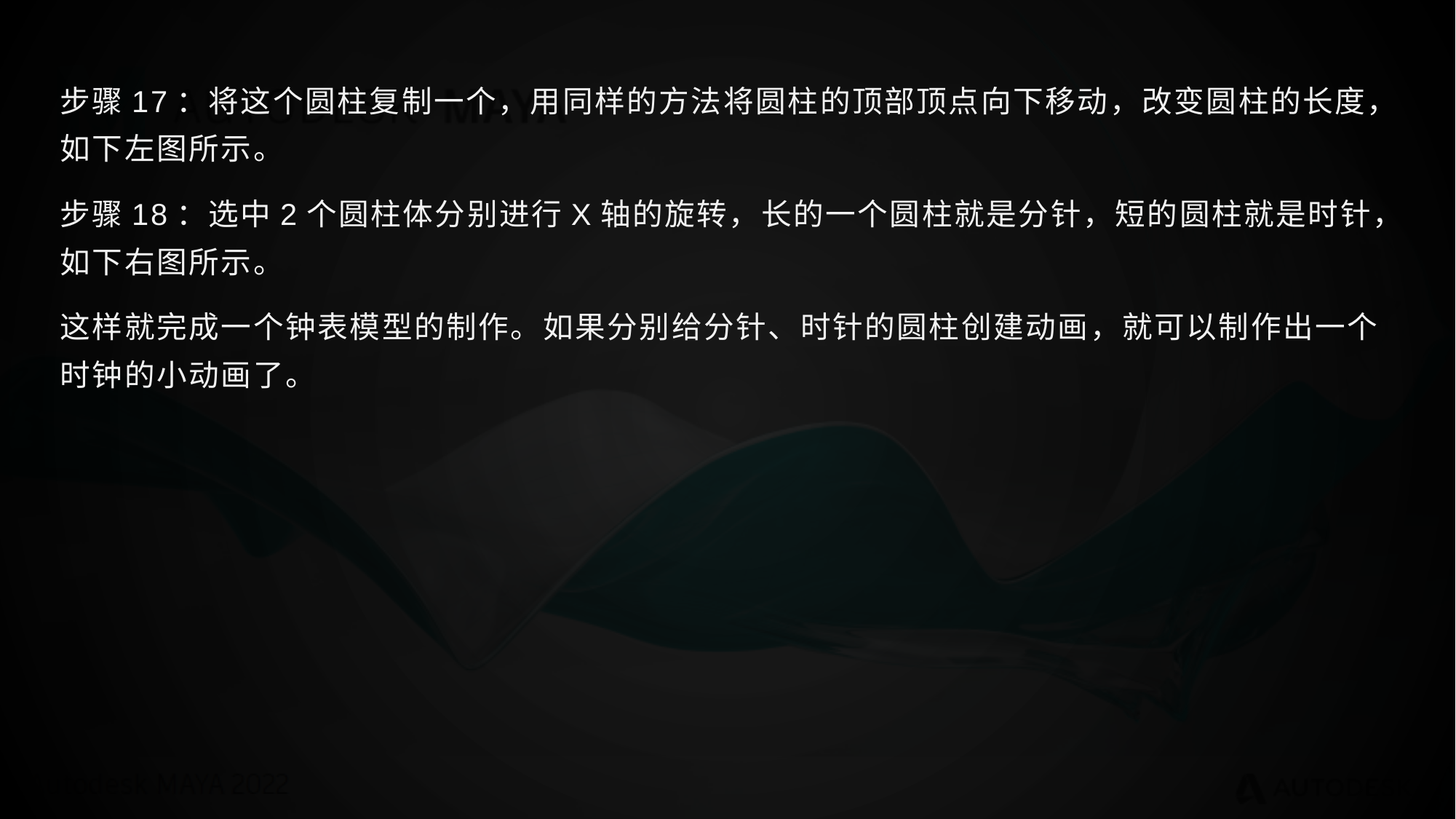

步骤17：将这个圆柱复制一个，用同样的方法将圆柱的顶部顶点向下移动，改变圆柱的长度，如下左图所示。
步骤18：选中2个圆柱体分别进行X轴的旋转，长的一个圆柱就是分针，短的圆柱就是时针，如下右图所示。
这样就完成一个钟表模型的制作。如果分别给分针、时针的圆柱创建动画，就可以制作出一个时钟的小动画了。